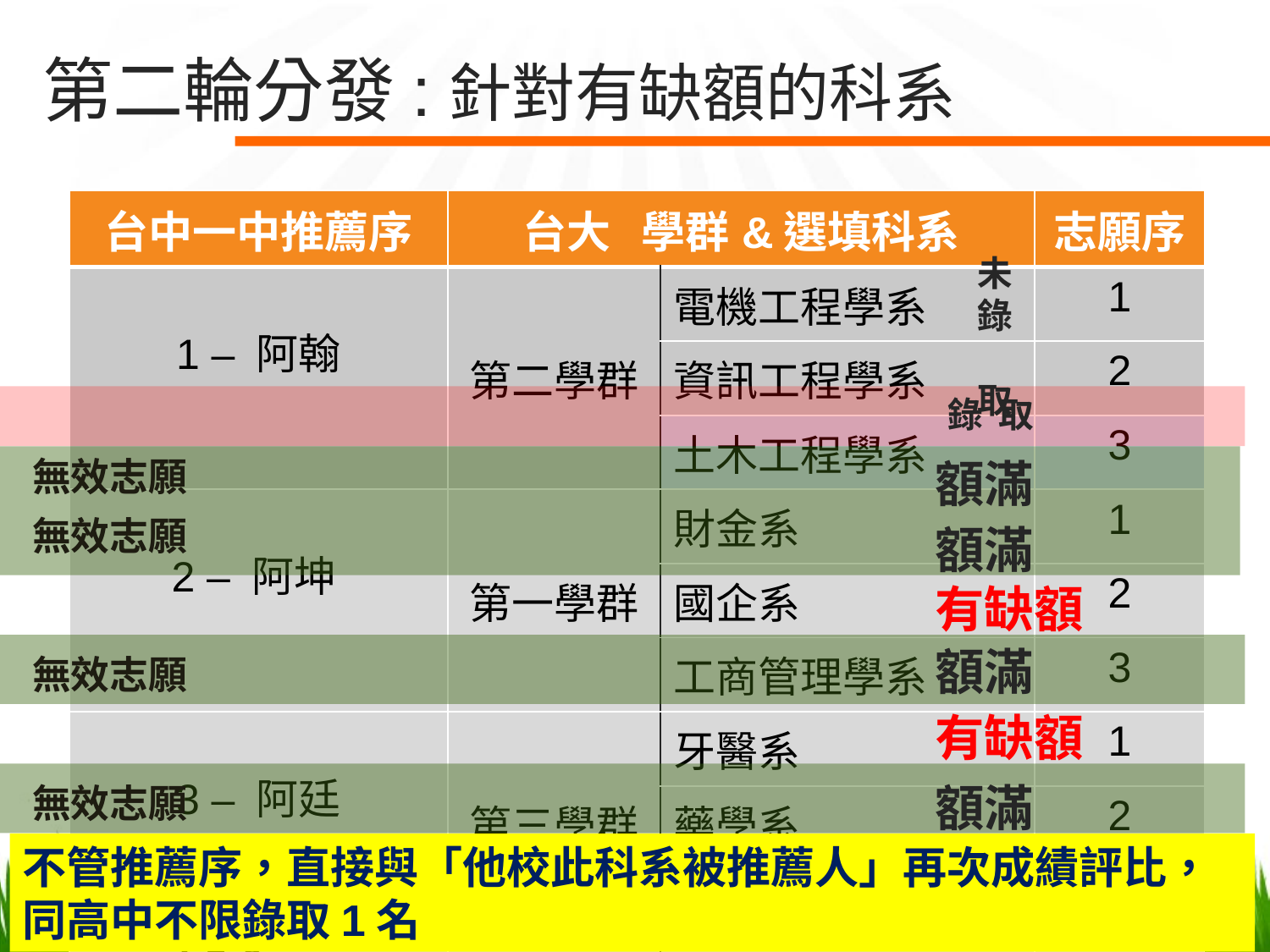

# 第二輪分發:針對有缺額的科系
| 台中一中推薦序 | 台大 學群&選填科系 |  | 志願序 |
| --- | --- | --- | --- |
| 1 – 阿翰 | 第二學群 | 電機工程學系 | 1 |
|  |  | 資訊工程學系 | 2 |
|  |  | 土木工程學系 | 3 |
| 2 – 阿坤 | 第一學群 | 財金系 | 1 |
|  |  | 國企系 | 2 |
|  |  | 工商管理學系 | 3 |
| 3 – 阿廷 | 第三學群 | 牙醫系 | 1 |
|  |  | 藥學系 | 2 |
|  |  | 獸醫系 | 3 |
| 4.5.6.…… |  |  |  |

未錄  取
錄  取

無效志願
額滿
無效志願
額滿

額滿
無效志願

額滿
無效志願
有缺額
有缺額
不管推薦序，直接與「他校此科系被推薦人」再次成績評比，
同高中不限錄取1名